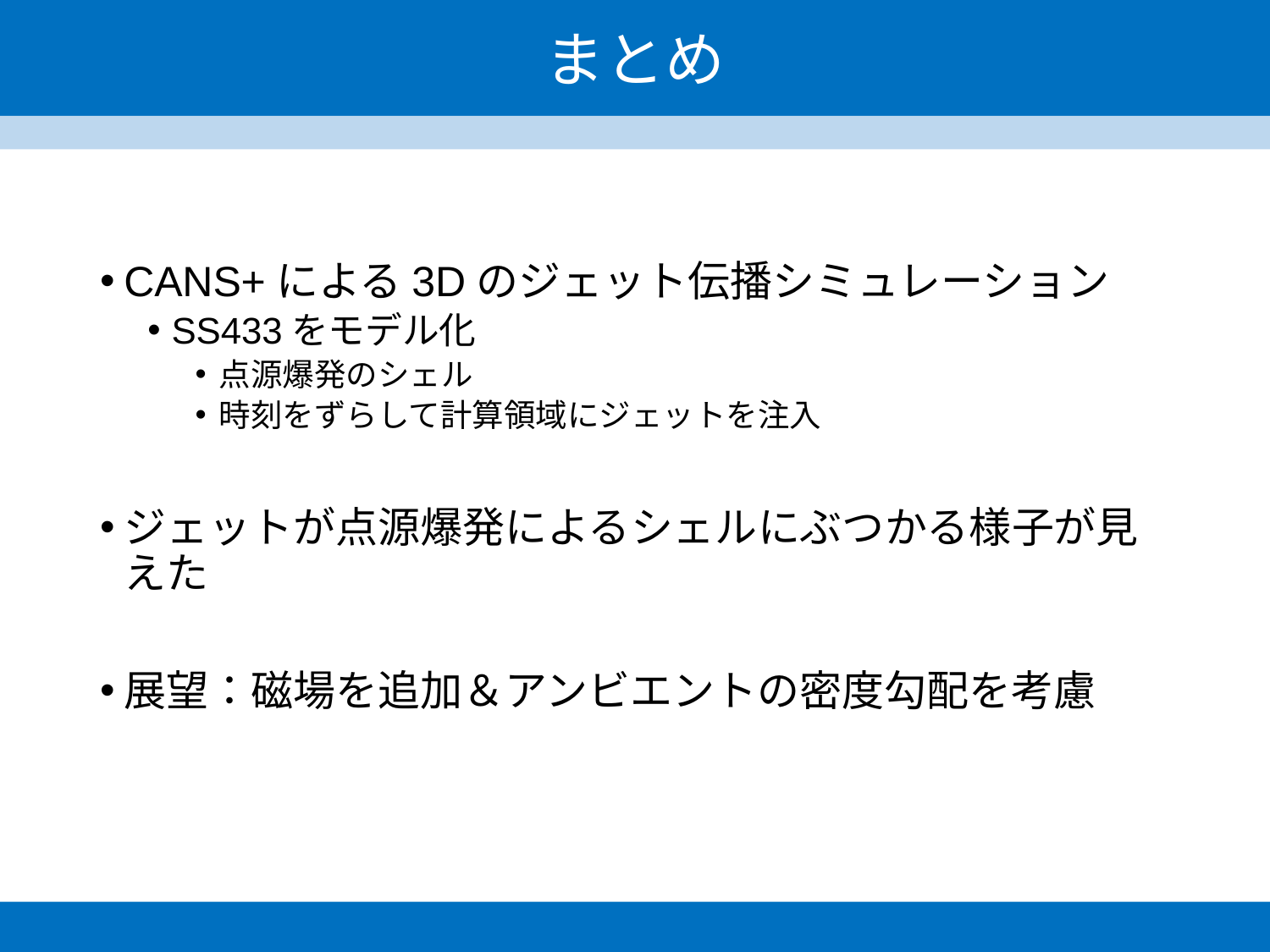

まとめ

CANS+による3Dのジェット伝播シミュレーション
SS433をモデル化
点源爆発のシェル
時刻をずらして計算領域にジェットを注入

ジェットが点源爆発によるシェルにぶつかる様子が見えた

展望：磁場を追加＆アンビエントの密度勾配を考慮